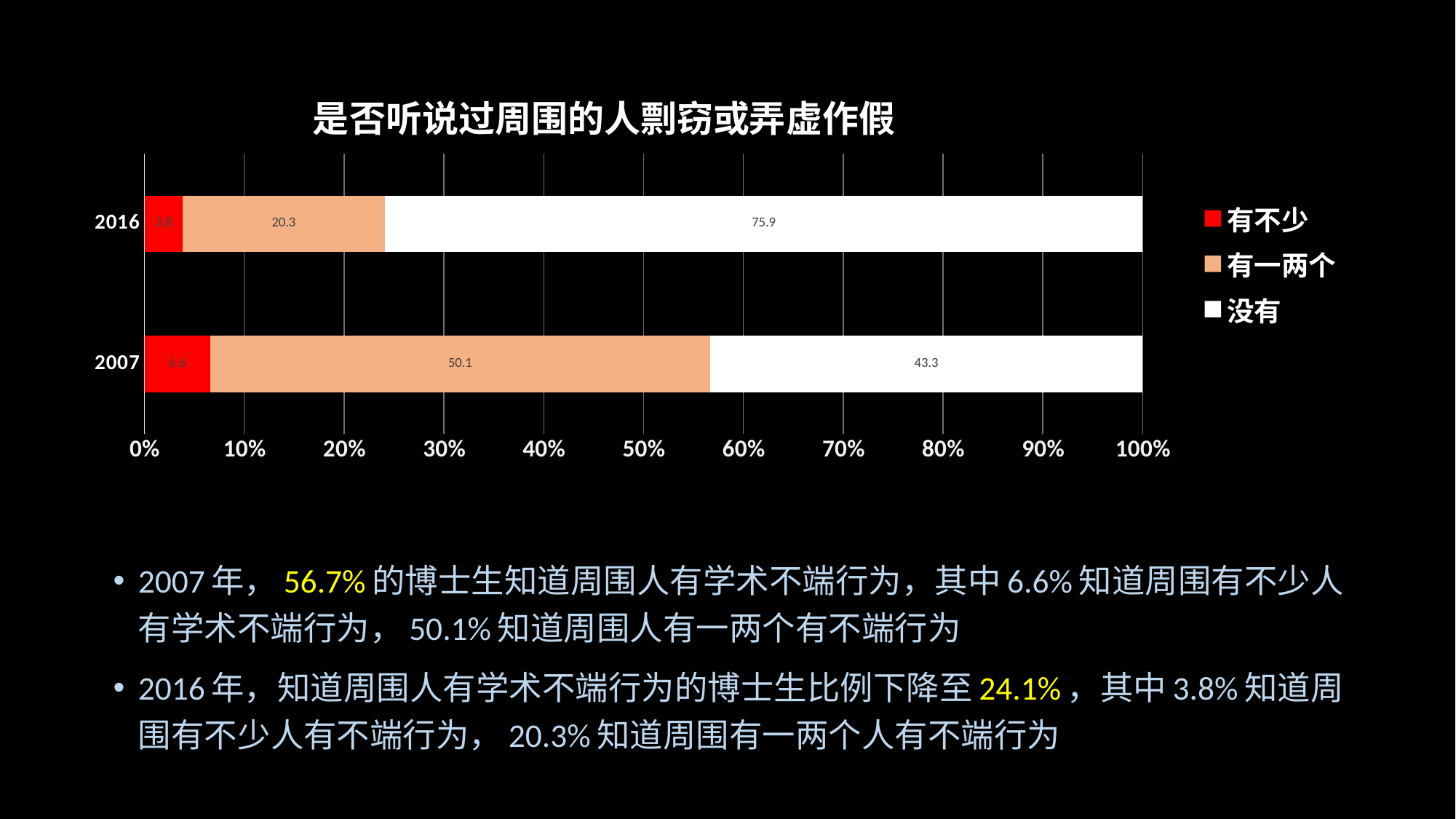

### Chart: 是否听说过周围的人剽窃或弄虚作假

| Category | 有不少 | 有一两个 | 没有 |
|---|---|---|---|
| 2007 | 6.609808102345416 | 50.053304904051174 | 43.336886993603414 |
| 2016 | 3.8 | 20.3 | 75.9 |
2007年，56.7%的博士生知道周围人有学术不端行为，其中6.6%知道周围有不少人有学术不端行为，50.1%知道周围人有一两个有不端行为
2016年，知道周围人有学术不端行为的博士生比例下降至24.1%，其中3.8%知道周围有不少人有不端行为，20.3%知道周围有一两个人有不端行为